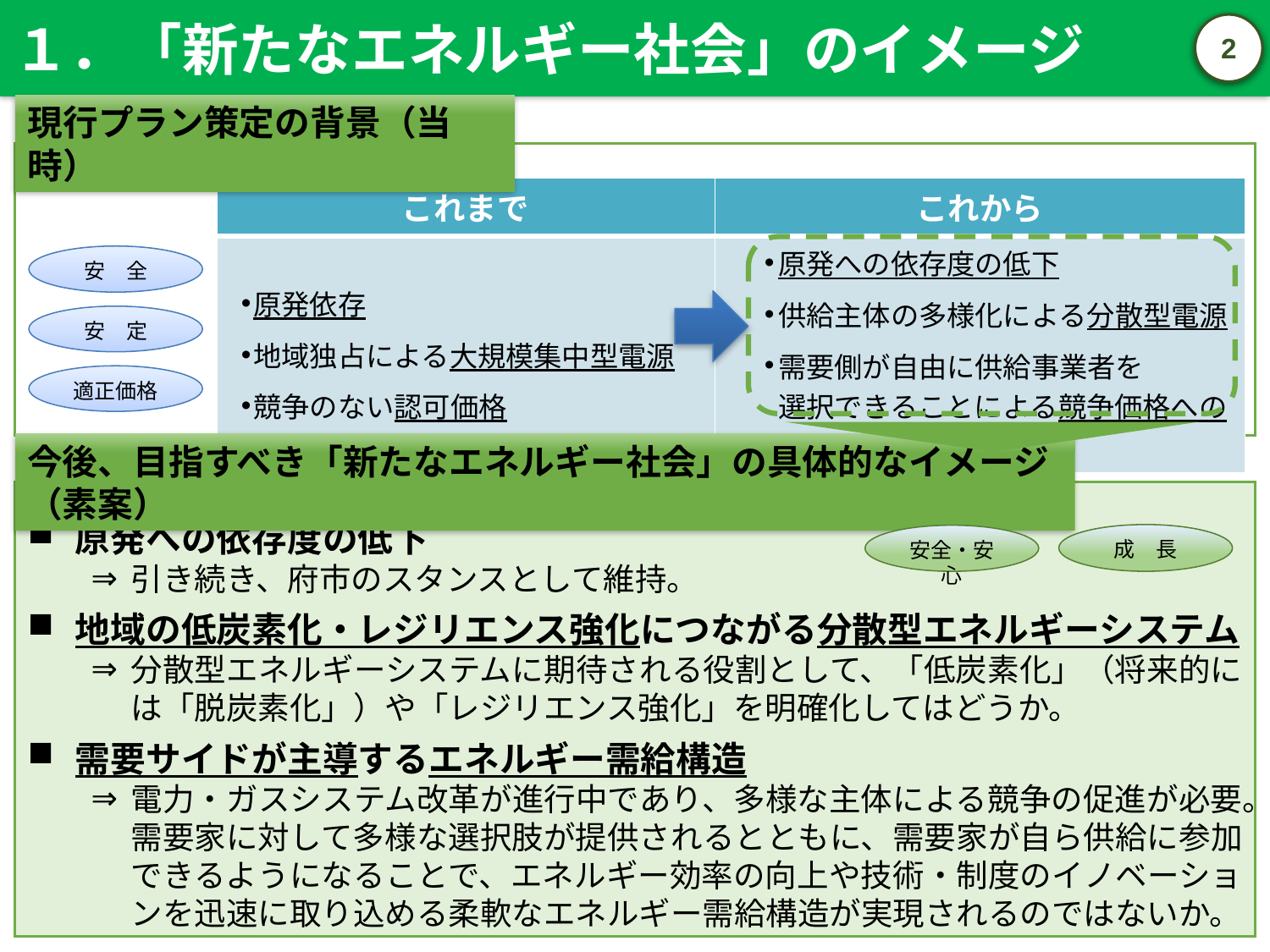

１．「新たなエネルギー社会」のイメージ
2
現行プラン策定の背景（当時）

| これまで | これから |
| --- | --- |
| 原発依存 地域独占による大規模集中型電源 競争のない認可価格 | 原発への依存度の低下 供給主体の多様化による分散型電源 需要側が自由に供給事業者を 選択できることによる競争価格への移行 |

安　全

安　定
適正価格

今後、目指すべき「新たなエネルギー社会」の具体的なイメージ（素案）
原発への依存度の低下
引き続き、府市のスタンスとして維持。
地域の低炭素化・レジリエンス強化につながる分散型エネルギーシステム
分散型エネルギーシステムに期待される役割として、「低炭素化」（将来的には「脱炭素化」）や「レジリエンス強化」を明確化してはどうか。
需要サイドが主導するエネルギー需給構造
電力・ガスシステム改革が進行中であり、多様な主体による競争の促進が必要。需要家に対して多様な選択肢が提供されるとともに、需要家が自ら供給に参加できるようになることで、エネルギー効率の向上や技術・制度のイノベーションを迅速に取り込める柔軟なエネルギー需給構造が実現されるのではないか。
成　長
安全・安心